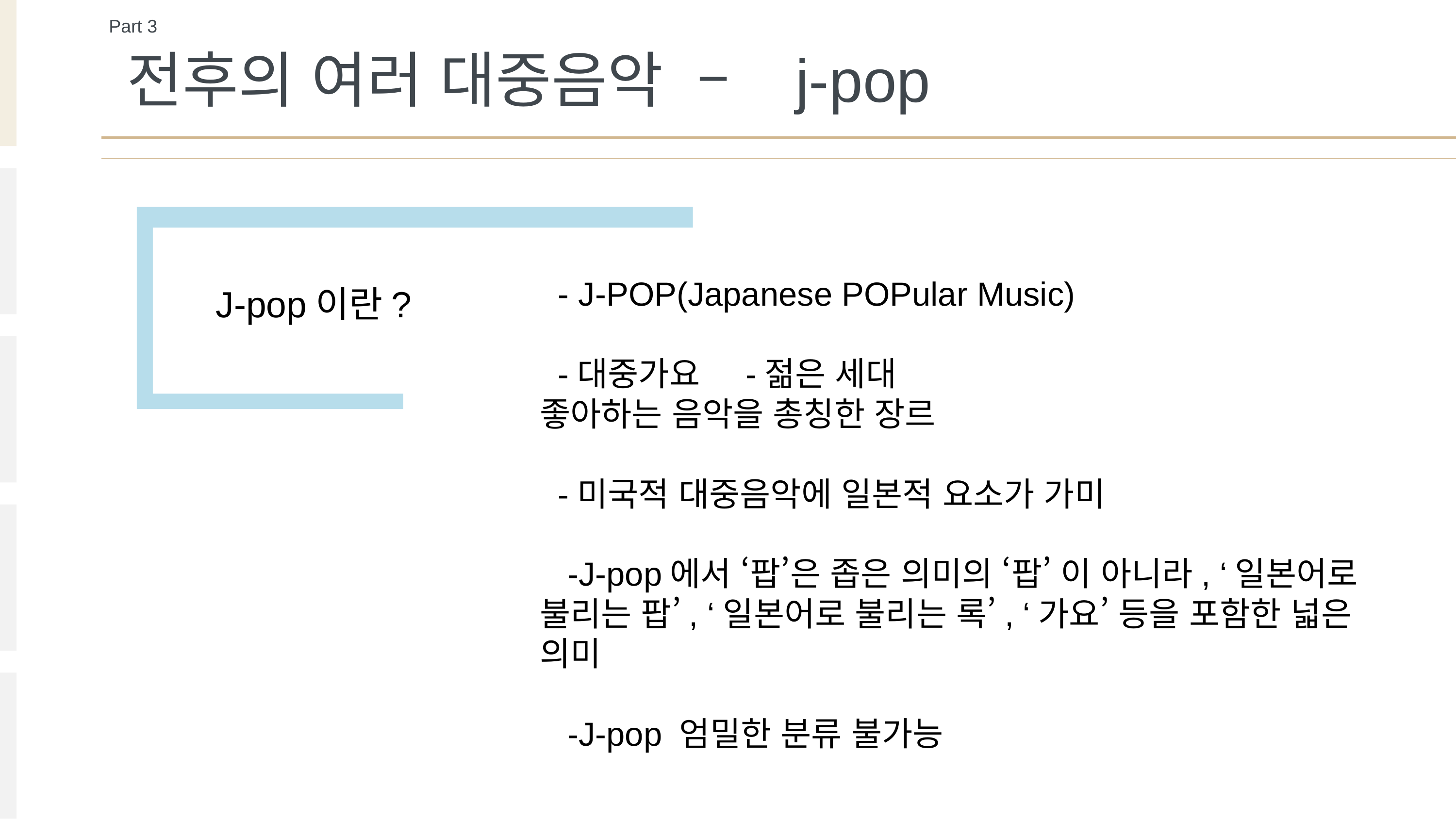

Part 3
전후의 여러 대중음악  –   j-pop

  - J-POP(Japanese POPular Music)

  -대중가요    -젊은 세대
좋아하는 음악을 총칭한 장르

  -미국적 대중음악에 일본적 요소가 가미

   -J-pop에서 ‘팝’은 좁은 의미의 ‘팝’ 이 아니라, ‘일본어로 불리는 팝’, ‘일본어로 불리는 록’, ‘가요’ 등을 포함한 넓은 의미

   -J-pop 엄밀한 분류 불가능
J-pop이란?